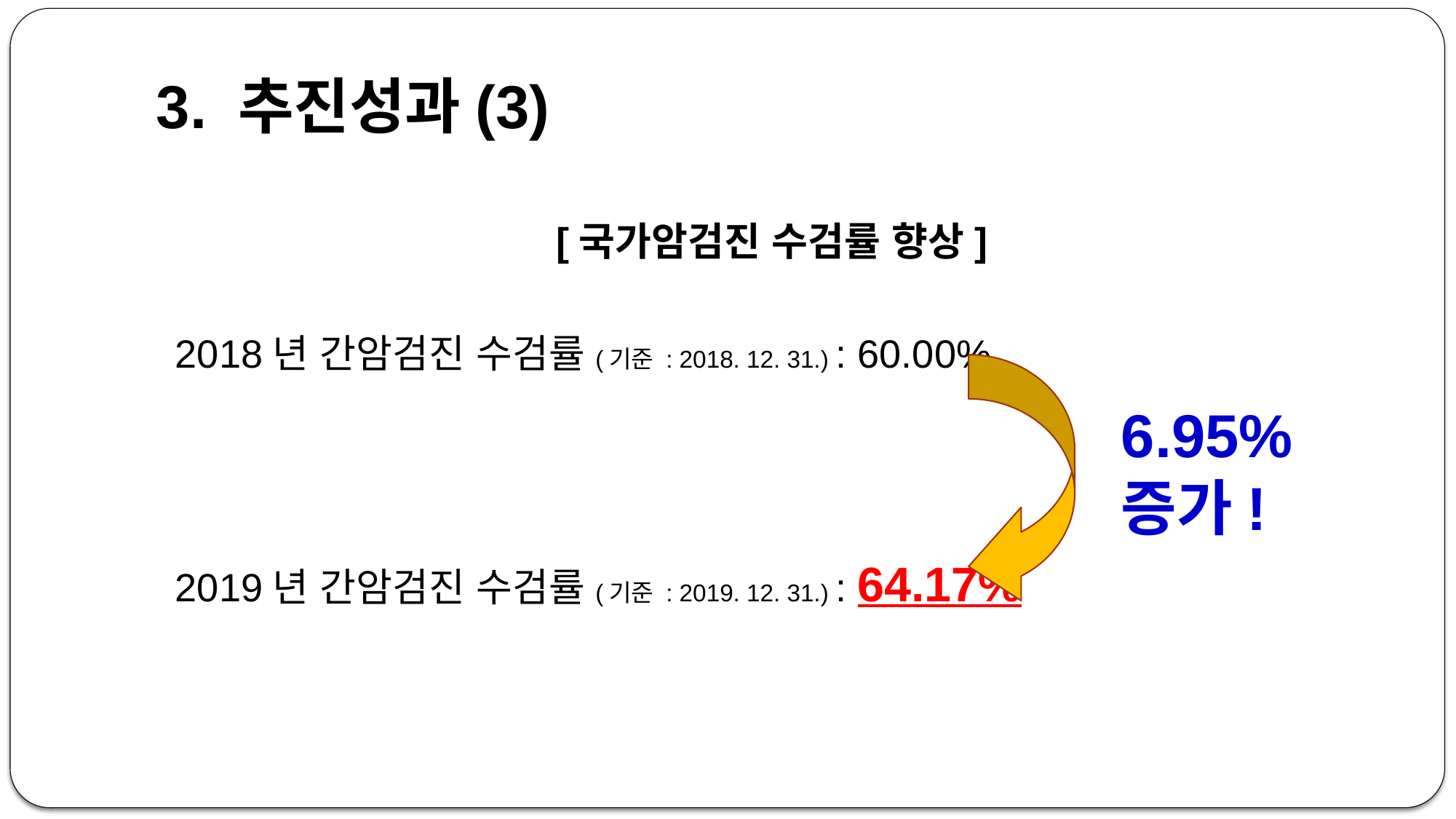

# 3. 추진성과(3)

[국가암검진 수검률 향상]

 2018년 간암검진 수검률(기준 : 2018. 12. 31.) : 60.00%

 2019년 간암검진 수검률(기준 : 2019. 12. 31.) : 64.17%

6.95% 증가!